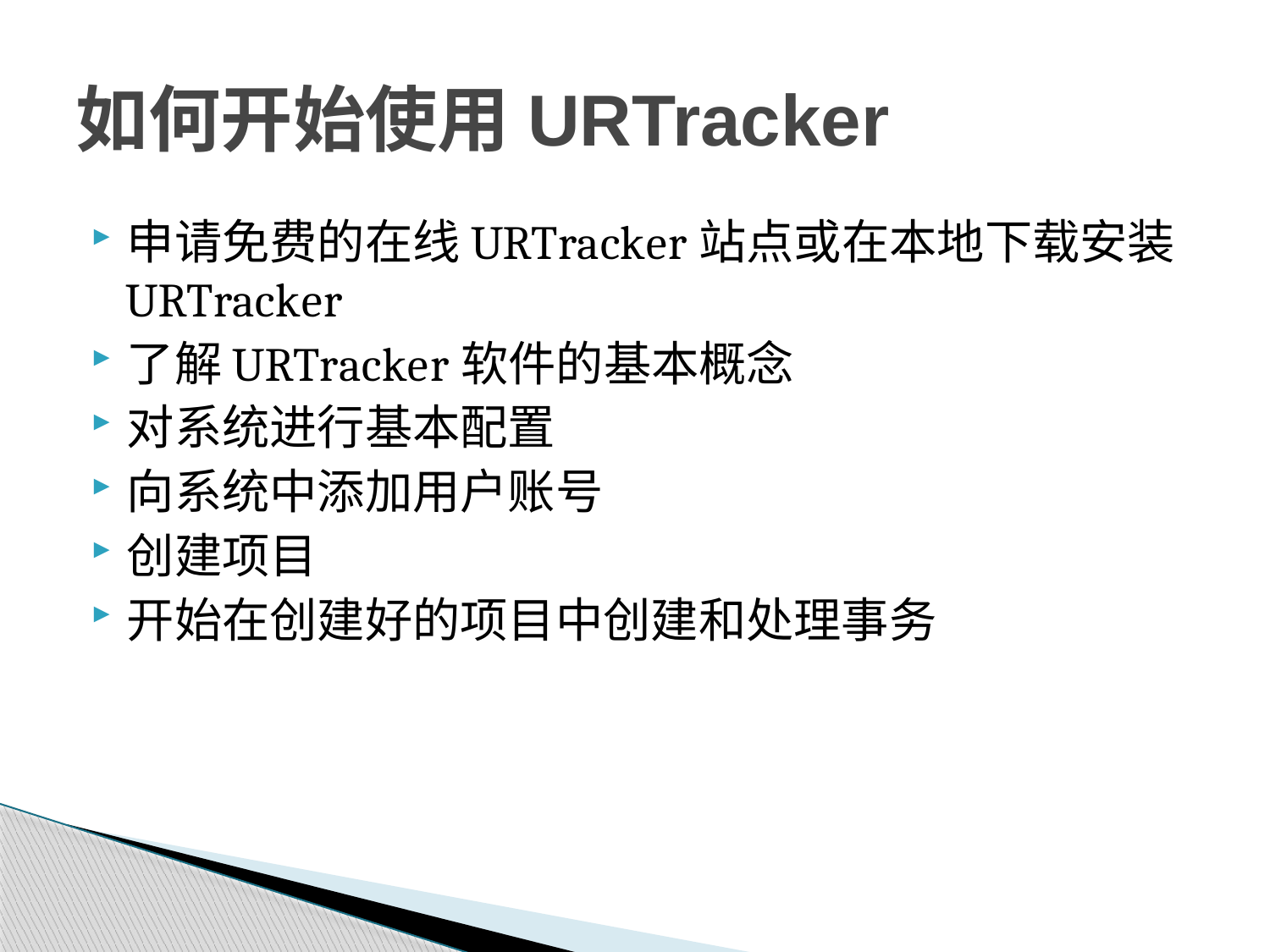

# 如何开始使用URTracker
申请免费的在线URTracker站点或在本地下载安装URTracker
了解URTracker软件的基本概念
对系统进行基本配置
向系统中添加用户账号
创建项目
开始在创建好的项目中创建和处理事务